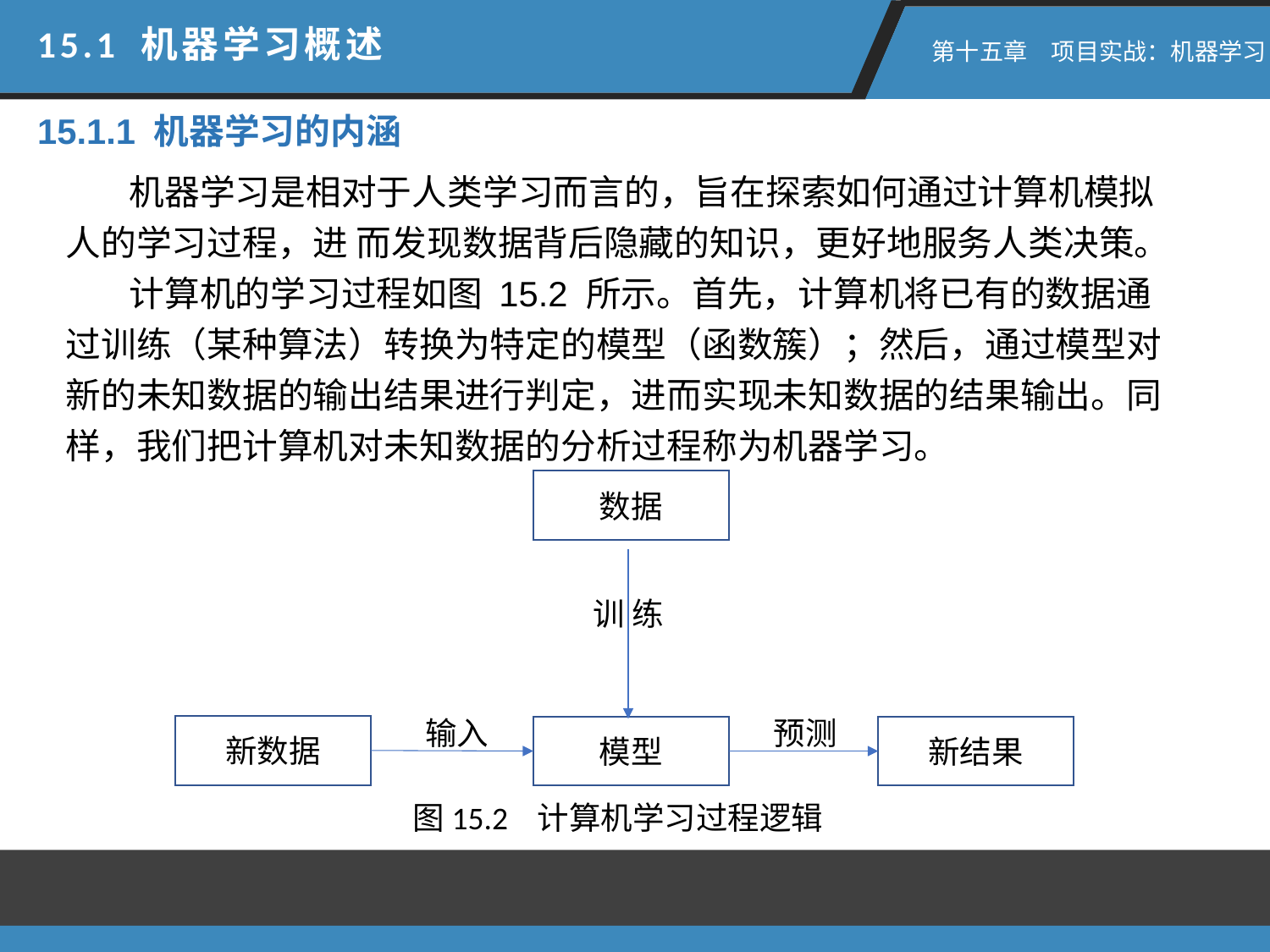

15.1 机器学习概述
  第十五章　项目实战：机器学习
15.1.1 机器学习的内涵
机器学习是相对于人类学习而言的，旨在探索如何通过计算机模拟人的学习过程，进 而发现数据背后隐藏的知识，更好地服务人类决策。
计算机的学习过程如图 15.2 所示。首先，计算机将已有的数据通过训练（某种算法）转换为特定的模型（函数簇）；然后，通过模型对新的未知数据的输出结果进行判定，进而实现未知数据的结果输出。同样，我们把计算机对未知数据的分析过程称为机器学习。
数据
训 练
输入
预测
新数据
模型
新结果
图15.2   计算机学习过程逻辑